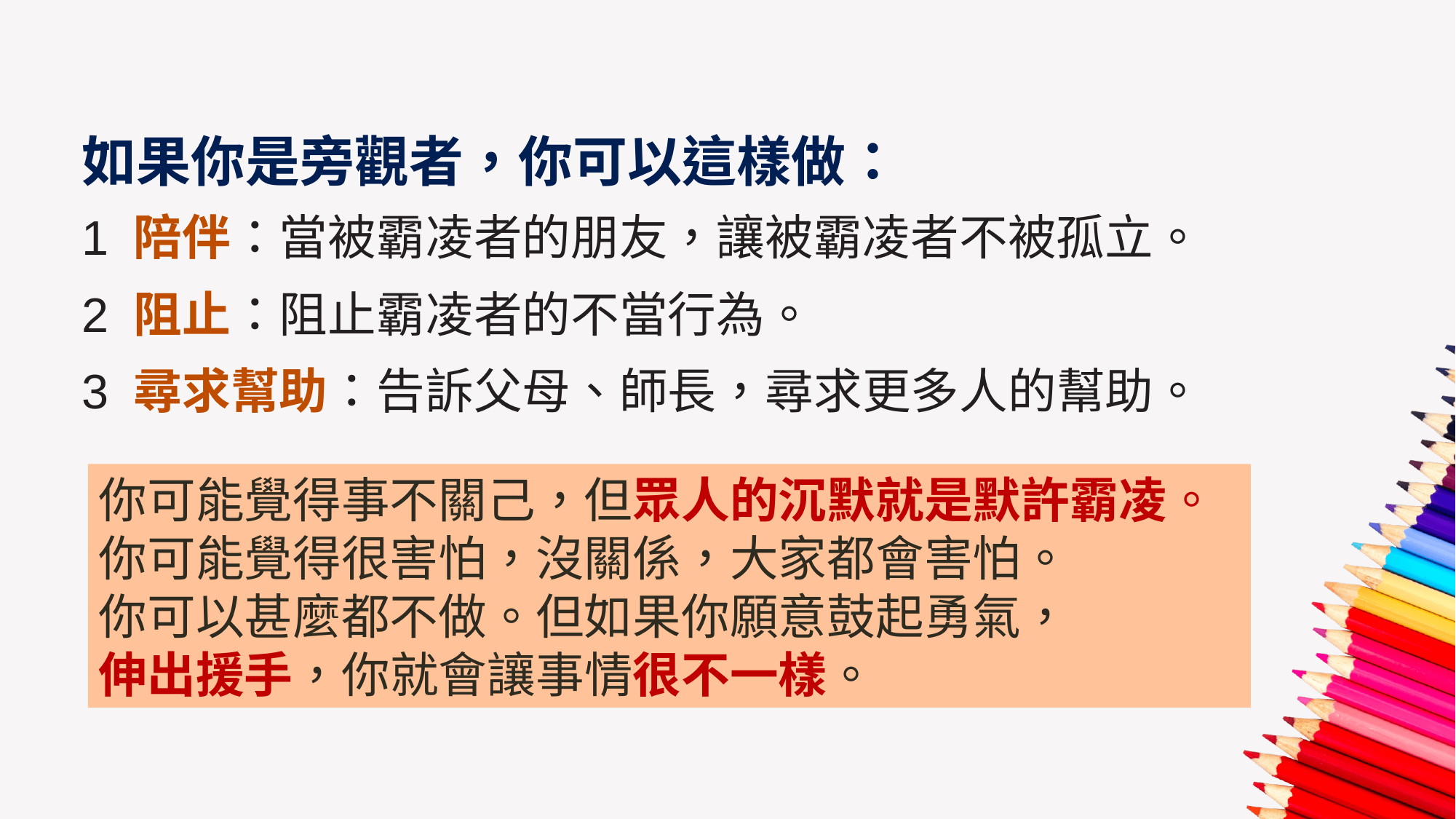

# 如果你是旁觀者，你可以這樣做：
1 陪伴：當被霸凌者的朋友，讓被霸凌者不被孤立。
2 阻止：阻止霸凌者的不當行為。
3 尋求幫助：告訴父母、師長，尋求更多人的幫助。

你可能覺得事不關己，但眾人的沉默就是默許霸凌。
你可能覺得很害怕，沒關係，大家都會害怕。
你可以甚麼都不做。但如果你願意鼓起勇氣，
伸出援手，你就會讓事情很不一樣。